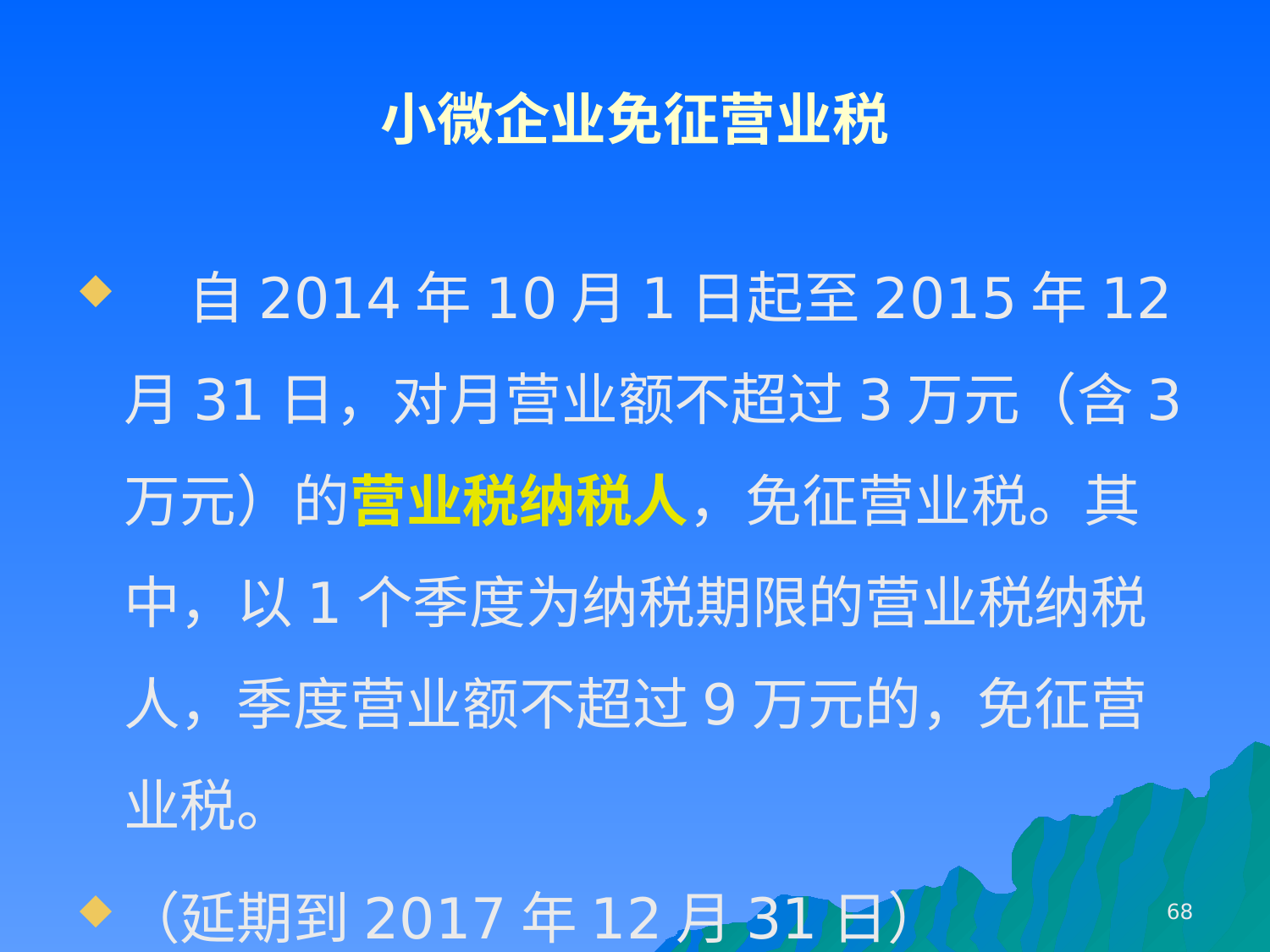

# 小微企业免征营业税
    自2014年10月1日起至2015年12月31日，对月营业额不超过3万元（含3万元）的营业税纳税人，免征营业税。其中，以1个季度为纳税期限的营业税纳税人，季度营业额不超过9万元的，免征营业税。
（延期到2017年12月31日）

68